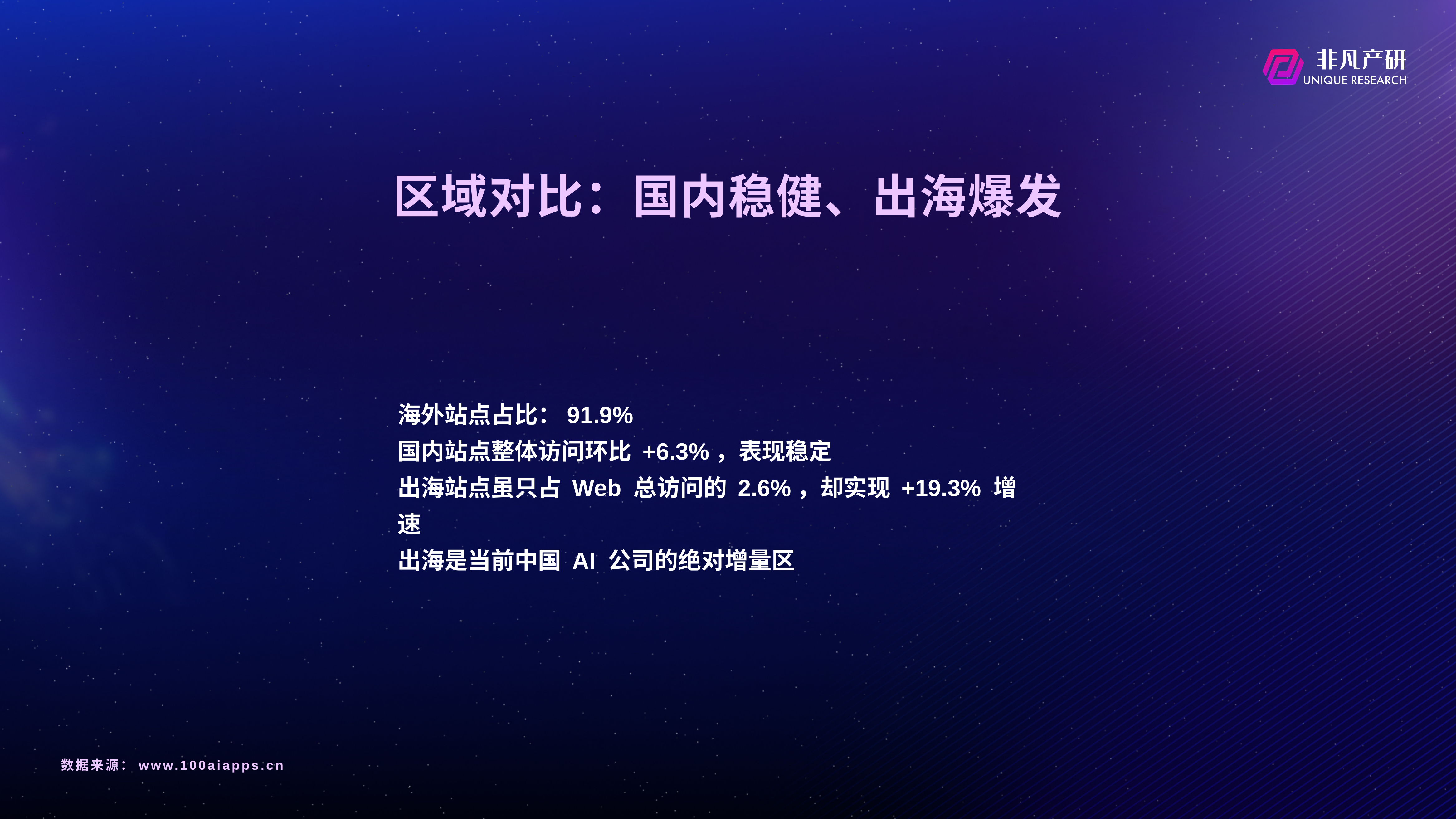

# 区域对比：国内稳健、出海爆发
海外站点占比：91.9%
国内站点整体访问环比 +6.3%，表现稳定
出海站点虽只占 Web 总访问的 2.6%，却实现 +19.3% 增速
出海是当前中国 AI 公司的绝对增量区